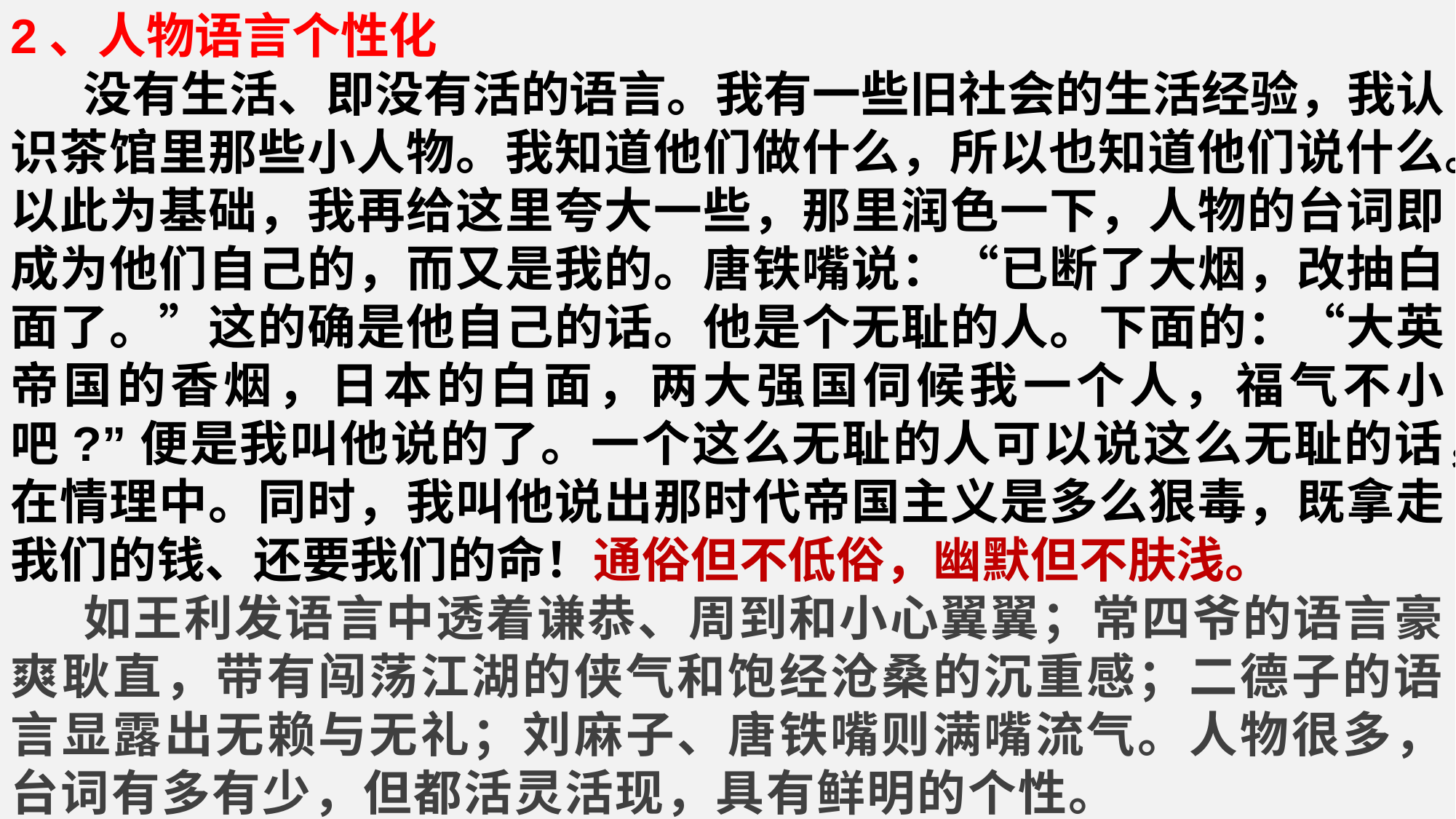

2、人物语言个性化
没有生活、即没有活的语言。我有一些旧社会的生活经验，我认识茶馆里那些小人物。我知道他们做什么，所以也知道他们说什么。以此为基础，我再给这里夸大一些，那里润色一下，人物的台词即成为他们自己的，而又是我的。唐铁嘴说：“已断了大烟，改抽白面了。”这的确是他自己的话。他是个无耻的人。下面的：“大英帝国的香烟，日本的白面，两大强国伺候我一个人，福气不小吧?”便是我叫他说的了。一个这么无耻的人可以说这么无耻的话，在情理中。同时，我叫他说出那时代帝国主义是多么狠毒，既拿走我们的钱、还要我们的命！通俗但不低俗，幽默但不肤浅。
如王利发语言中透着谦恭、周到和小心翼翼；常四爷的语言豪爽耿直，带有闯荡江湖的侠气和饱经沧桑的沉重感；二德子的语言显露出无赖与无礼；刘麻子、唐铁嘴则满嘴流气。人物很多，台词有多有少，但都活灵活现，具有鲜明的个性。